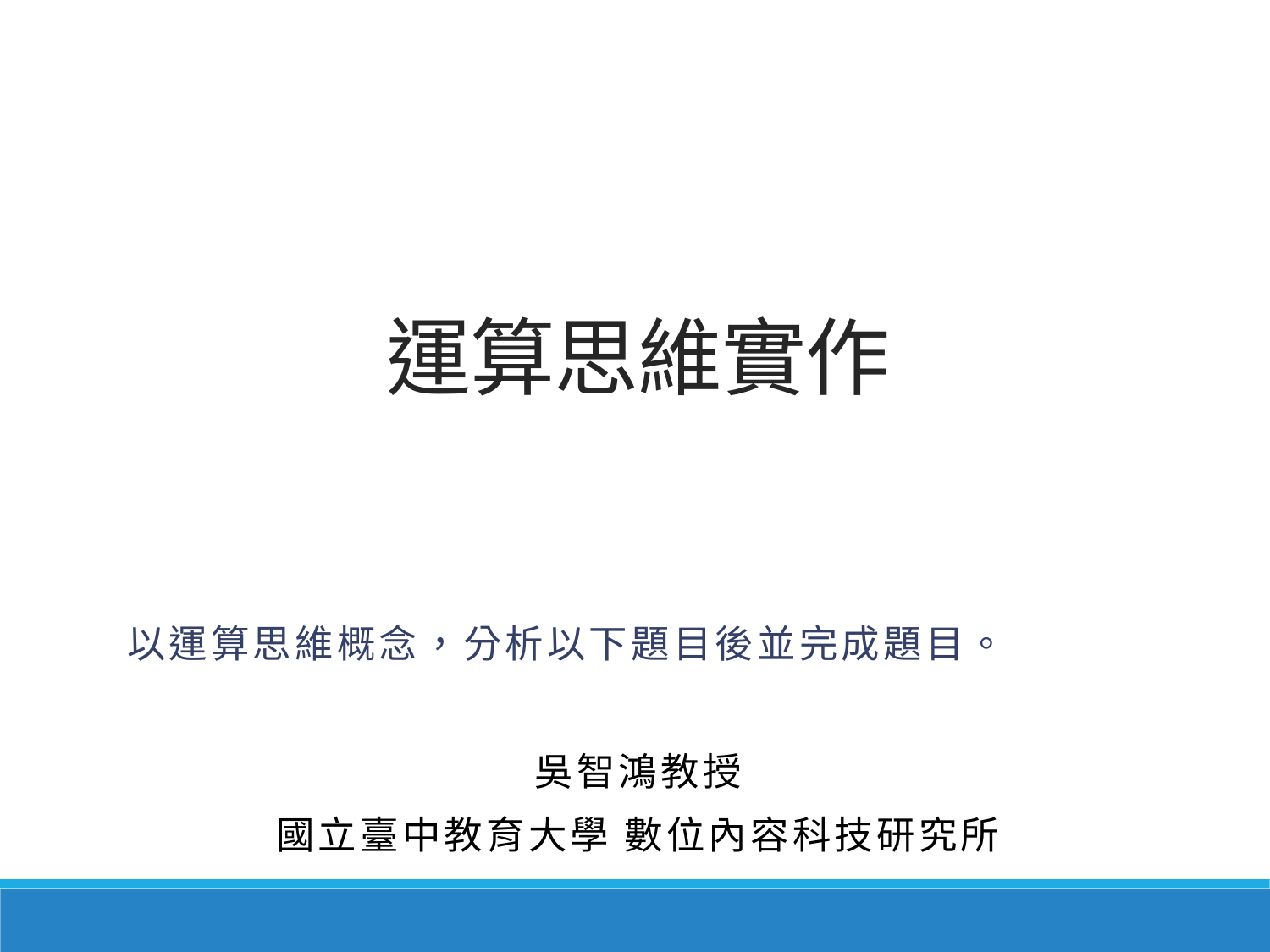

# 運算思維實作
以運算思維概念，分析以下題目後並完成題目。

吳智鴻教授
國立臺中教育大學 數位內容科技研究所